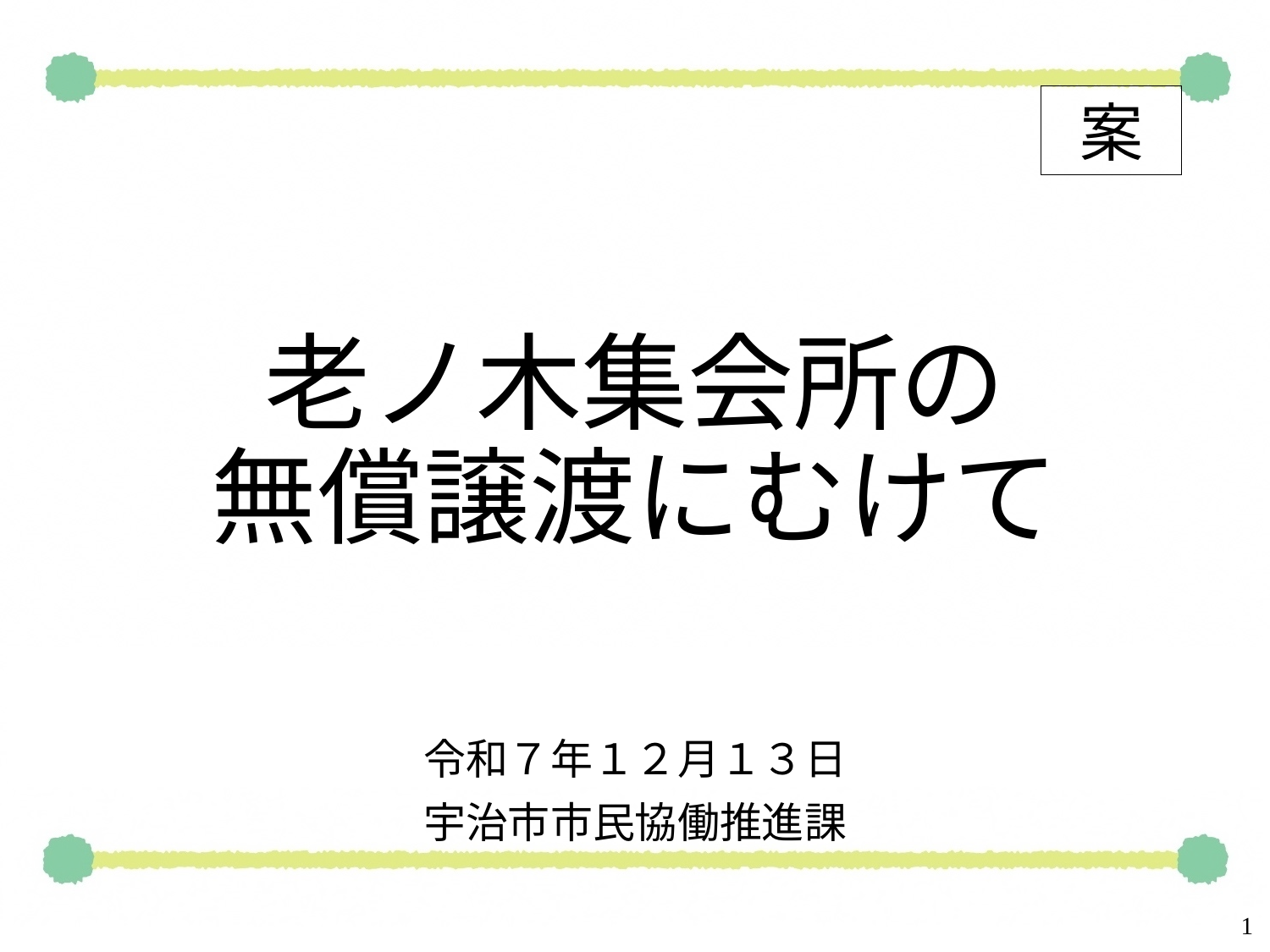

案
# 老ノ木集会所の 無償譲渡にむけて
令和７年１２月１３日
宇治市市民協働推進課
1